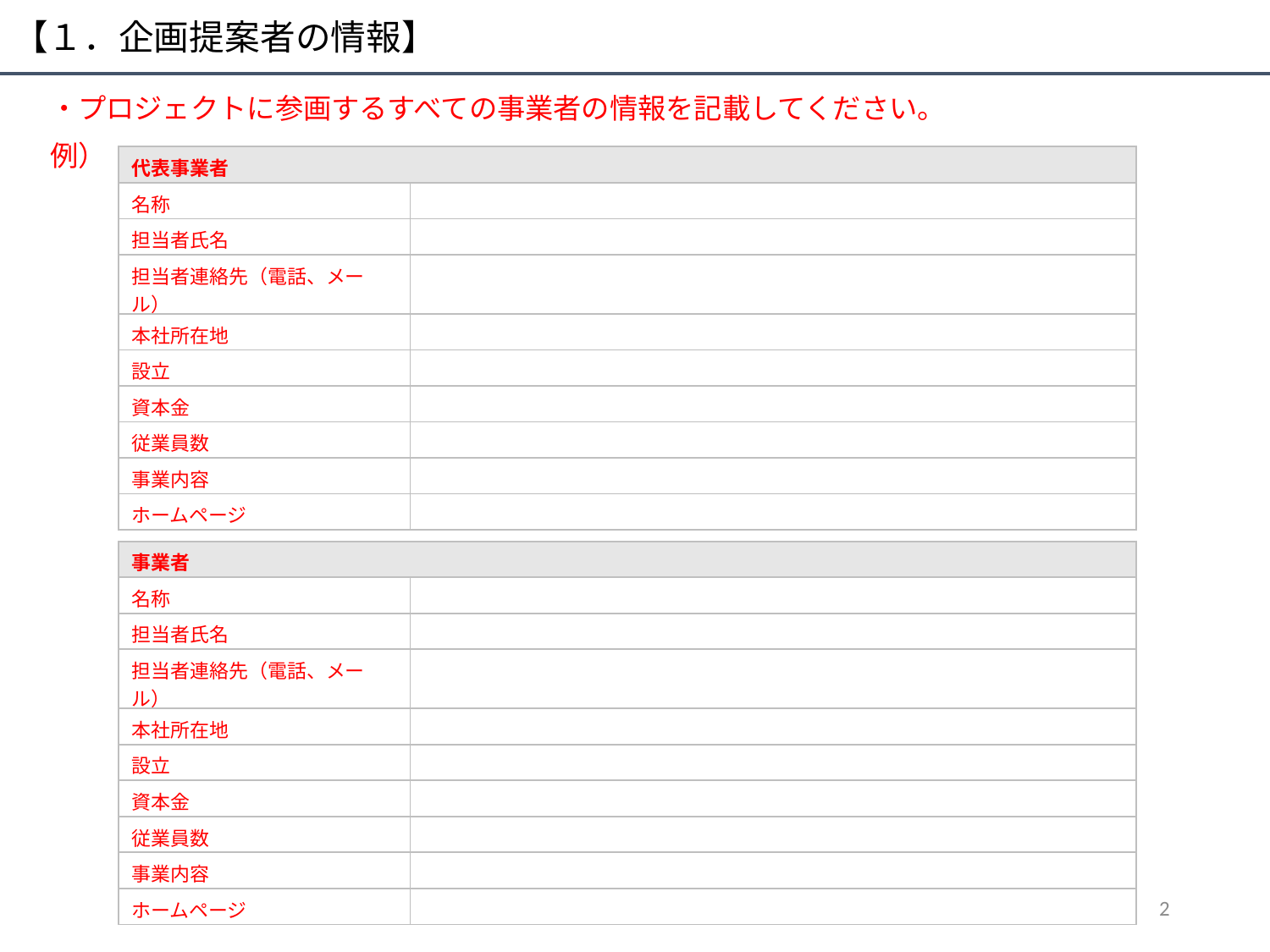

# 【１．企画提案者の情報】
・プロジェクトに参画するすべての事業者の情報を記載してください。
例）

| 代表事業者 |  |
| --- | --- |
| 名称 |  |
| 担当者氏名 |  |
| 担当者連絡先（電話、メール） |  |
| 本社所在地 |  |
| 設立 |  |
| 資本金 |  |
| 従業員数 |  |
| 事業内容 |  |
| ホームページ |  |
| 事業者 |  |
| --- | --- |
| 名称 |  |
| 担当者氏名 |  |
| 担当者連絡先（電話、メール） |  |
| 本社所在地 |  |
| 設立 |  |
| 資本金 |  |
| 従業員数 |  |
| 事業内容 |  |
| ホームページ |  |
2